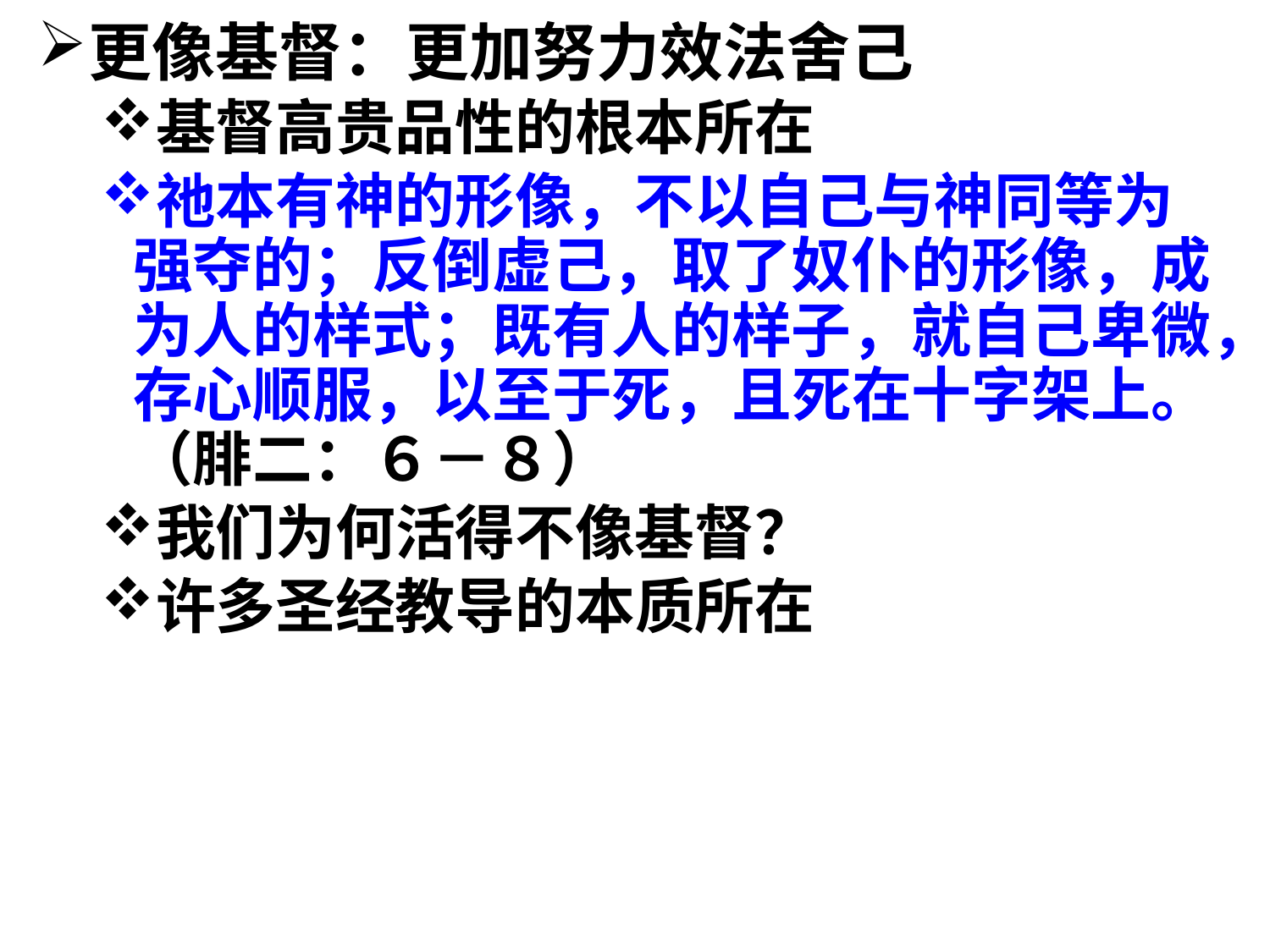

更像基督：更加努力效法舍己
基督高贵品性的根本所在
祂本有神的形像，不以自己与神同等为强夺的；反倒虚己，取了奴仆的形像，成为人的样式；既有人的样子，就自己卑微，存心顺服，以至于死，且死在十字架上。（腓二：６－８）
我们为何活得不像基督？
许多圣经教导的本质所在